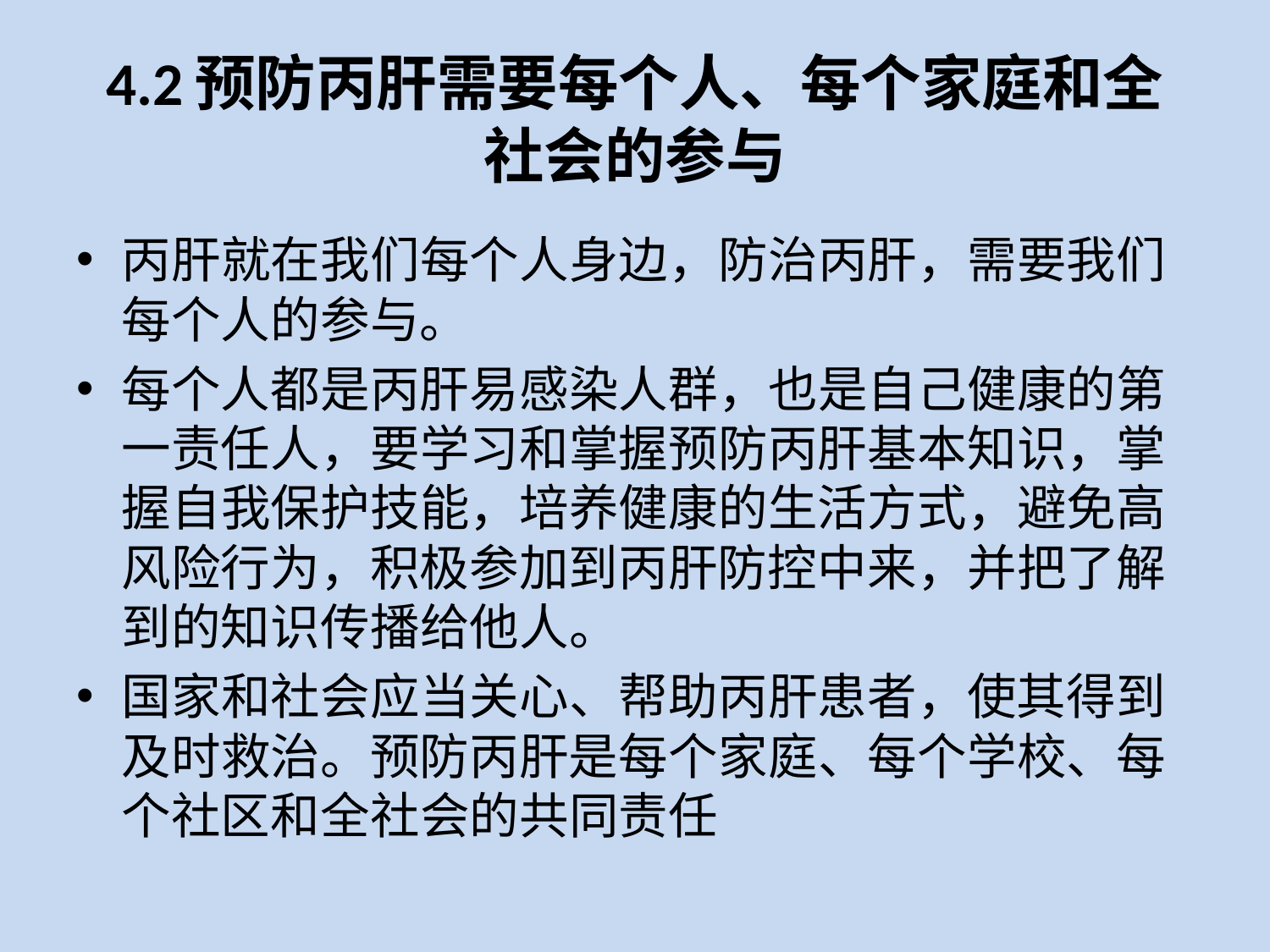

# 4.2预防丙肝需要每个人、每个家庭和全社会的参与
丙肝就在我们每个人身边，防治丙肝，需要我们每个人的参与。
每个人都是丙肝易感染人群，也是自己健康的第一责任人，要学习和掌握预防丙肝基本知识，掌握自我保护技能，培养健康的生活方式，避免高风险行为，积极参加到丙肝防控中来，并把了解到的知识传播给他人。
国家和社会应当关心、帮助丙肝患者，使其得到及时救治。预防丙肝是每个家庭、每个学校、每个社区和全社会的共同责任